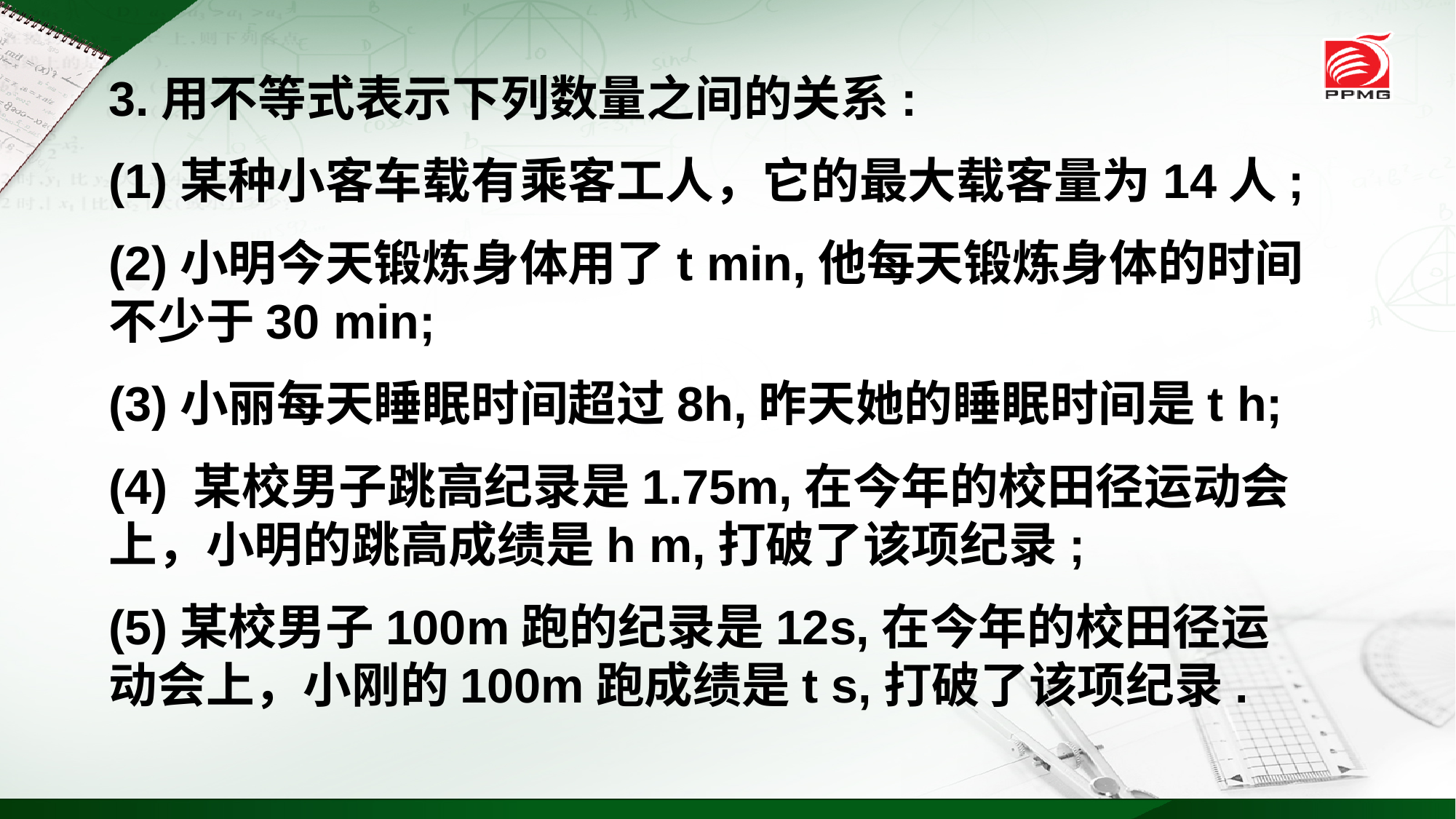

3.用不等式表示下列数量之间的关系:
(1)某种小客车载有乘客工人，它的最大载客量为14人;
(2)小明今天锻炼身体用了t min,他每天锻炼身体的时间不少于30 min;
(3)小丽每天睡眠时间超过8h,昨天她的睡眠时间是t h;
(4) 某校男子跳高纪录是1.75m,在今年的校田径运动会上，小明的跳高成绩是h m,打破了该项纪录;
(5)某校男子100m跑的纪录是12s,在今年的校田径运动会上，小刚的100m跑成绩是t s,打破了该项纪录.